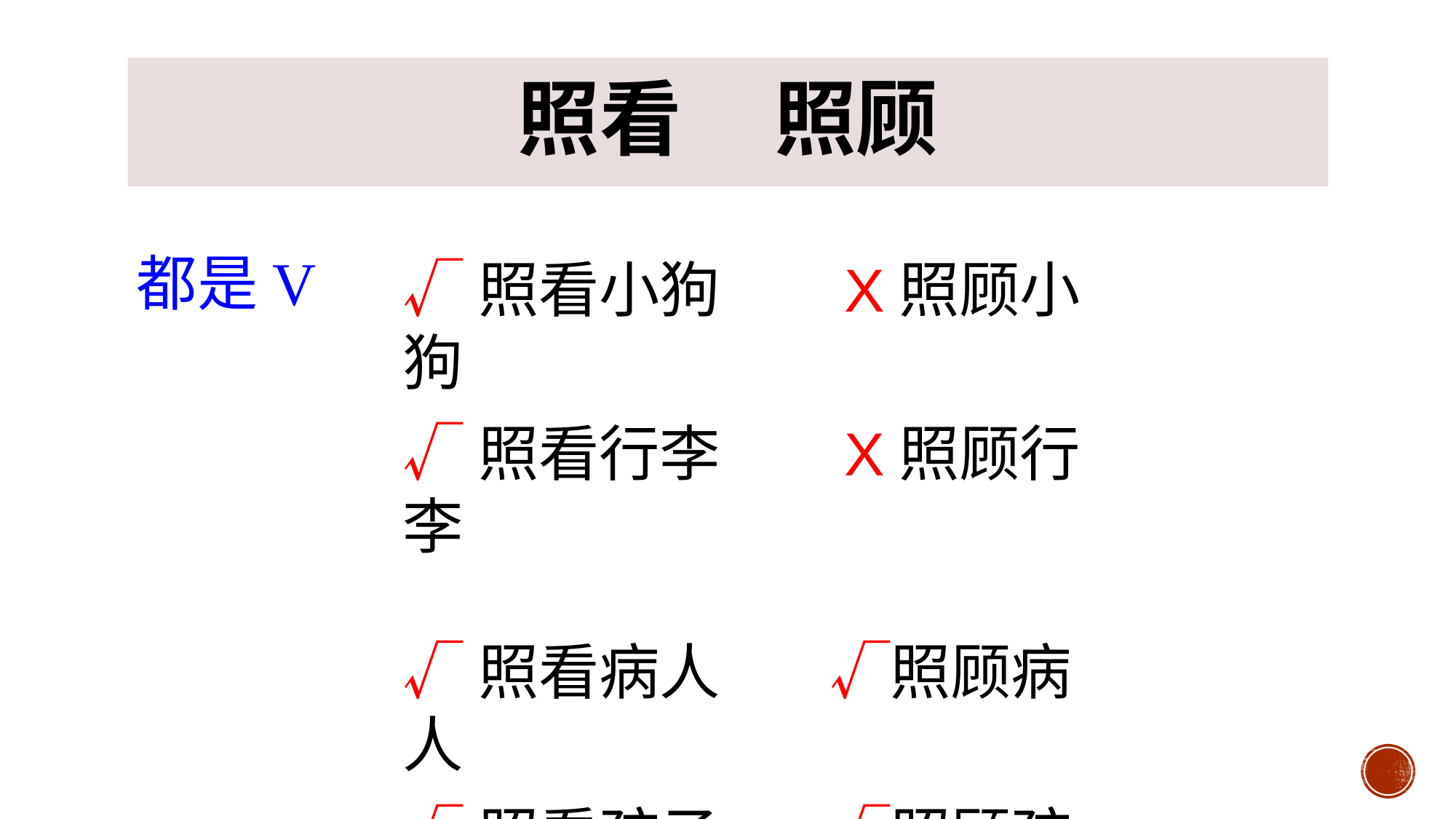

# 照看     照顾

都是V
√照看小狗        X照顾小狗
√照看行李        X照顾行李

√照看病人        √照顾病人
√照看孩子        √照顾孩子
X照看自己        √照顾自己